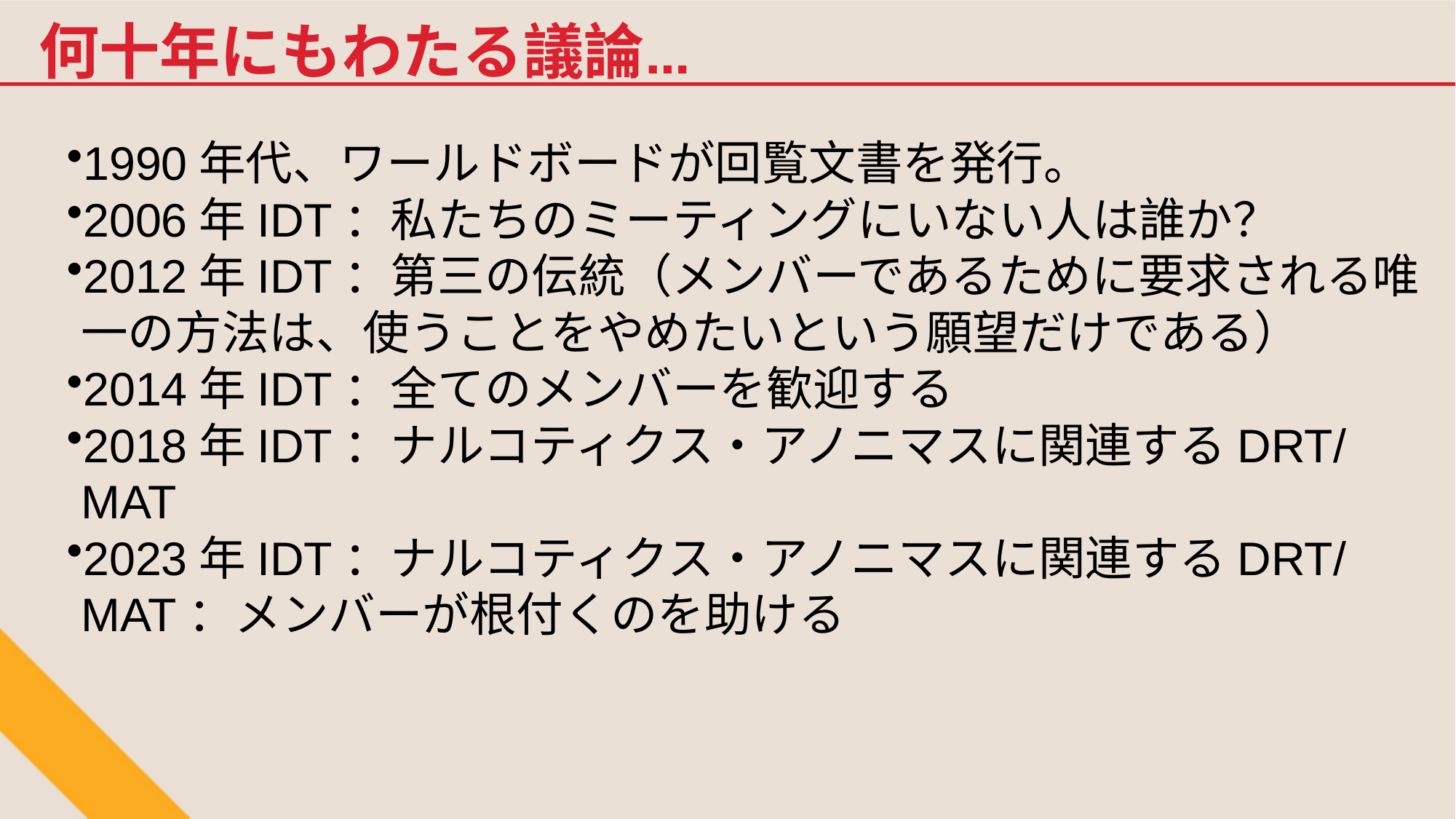

何十年にもわたる議論…

1990年代、ワールドボードが回覧文書を発行。
2006年IDT：私たちのミーティングにいない人は誰か？
2012年IDT：第三の伝統（メンバーであるために要求される唯一の方法は、使うことをやめたいという願望だけである）
2014年IDT：全てのメンバーを歓迎する
2018年IDT：ナルコティクス・アノニマスに関連するDRT/MAT
2023年IDT：ナルコティクス・アノニマスに関連するDRT/MAT：メンバーが根付くのを助ける